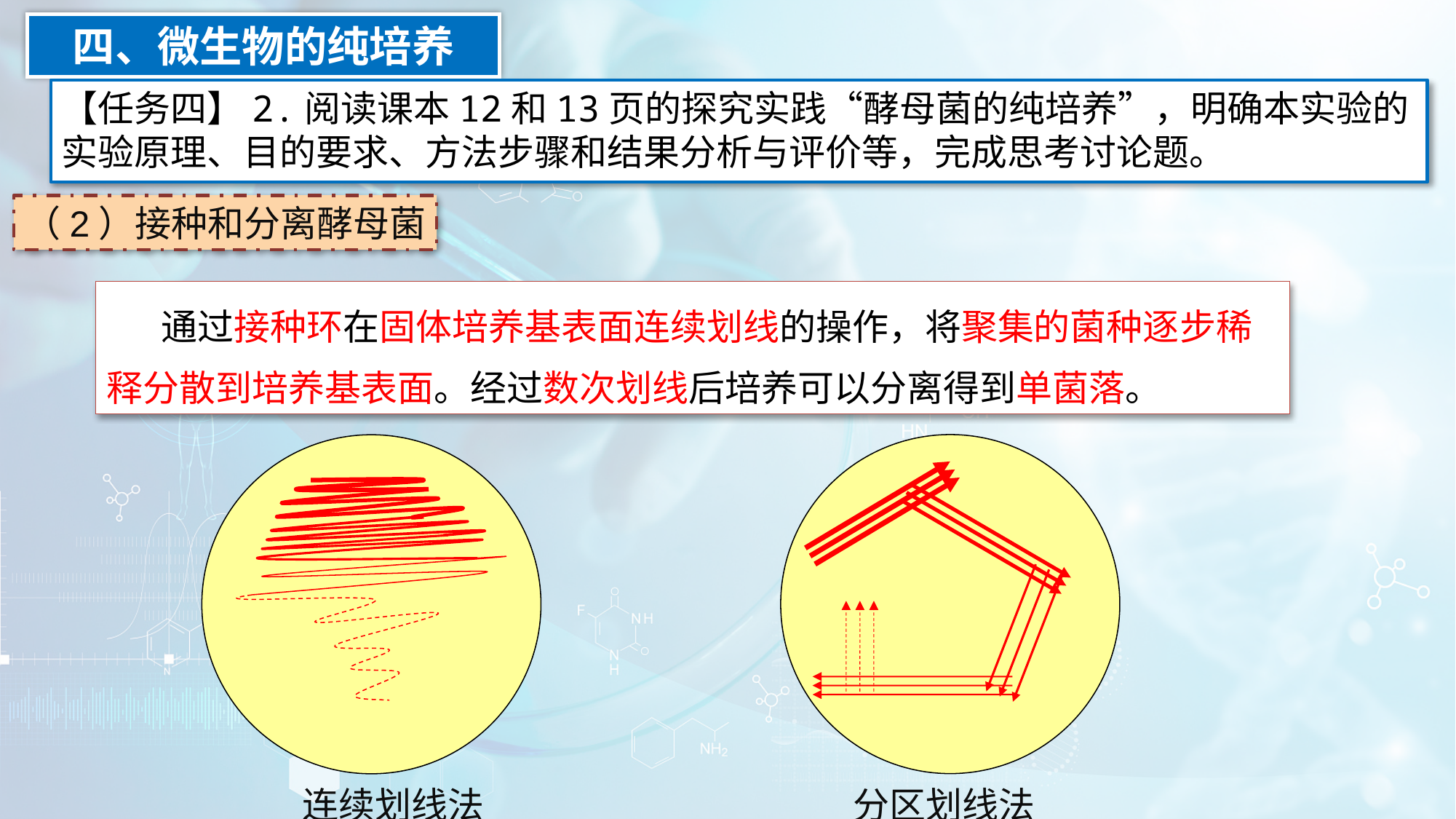

四、微生物的纯培养
【任务四】2.阅读课本12和13页的探究实践“酵母菌的纯培养”，明确本实验的实验原理、目的要求、方法步骤和结果分析与评价等，完成思考讨论题。
（2）接种和分离酵母菌
通过接种环在固体培养基表面连续划线的操作，将聚集的菌种逐步稀释分散到培养基表面。经过数次划线后培养可以分离得到单菌落。

连续划线法
分区划线法